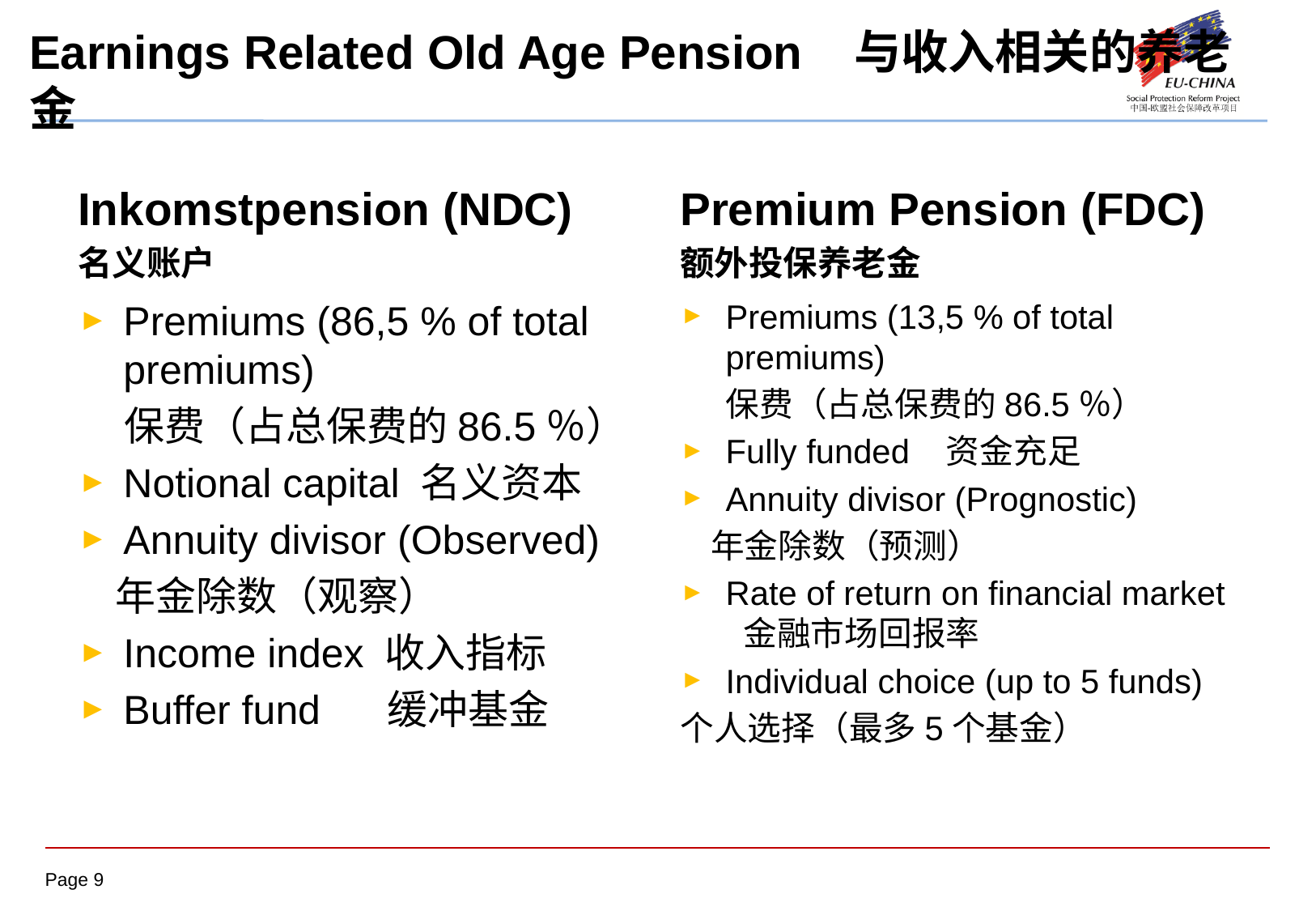

# Earnings Related Old Age Pension   与收入相关的养老金
Inkomstpension (NDC)
名义账户
Premium Pension (FDC)
额外投保养老金
Premiums (13,5 % of total premiums)
     保费（占总保费的86.5％）
Fully funded   资金充足
Annuity divisor (Prognostic)
   年金除数（预测）
Rate of return on financial market   金融市场回报率
Individual choice (up to 5 funds)
个人选择（最多5个基金）
Premiums (86,5 % of total premiums)
    保费（占总保费的86.5％）
Notional capital 名义资本
Annuity divisor (Observed)
   年金除数（观察）
Income index 收入指标
Buffer fund     缓冲基金